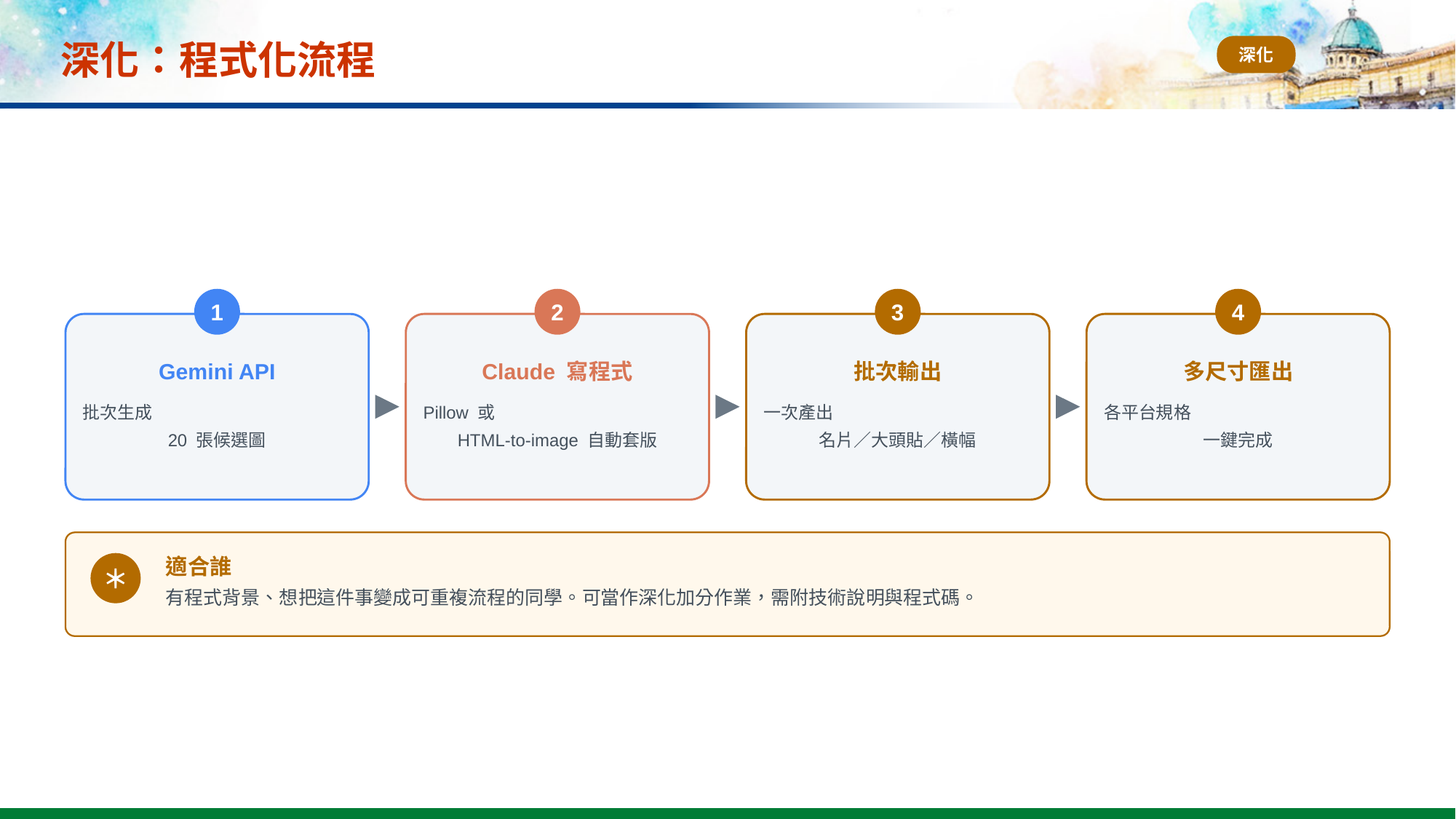

# 深化：程式化流程
深化
1
2
3
4

Gemini API
Claude 寫程式
批次輸出
多尺寸匯出

批次生成
20 張候選圖
Pillow 或
HTML-to-image 自動套版
一次產出
名片／大頭貼／橫幅
各平台規格
一鍵完成

適合誰
＊
有程式背景、想把這件事變成可重複流程的同學。可當作深化加分作業，需附技術說明與程式碼。